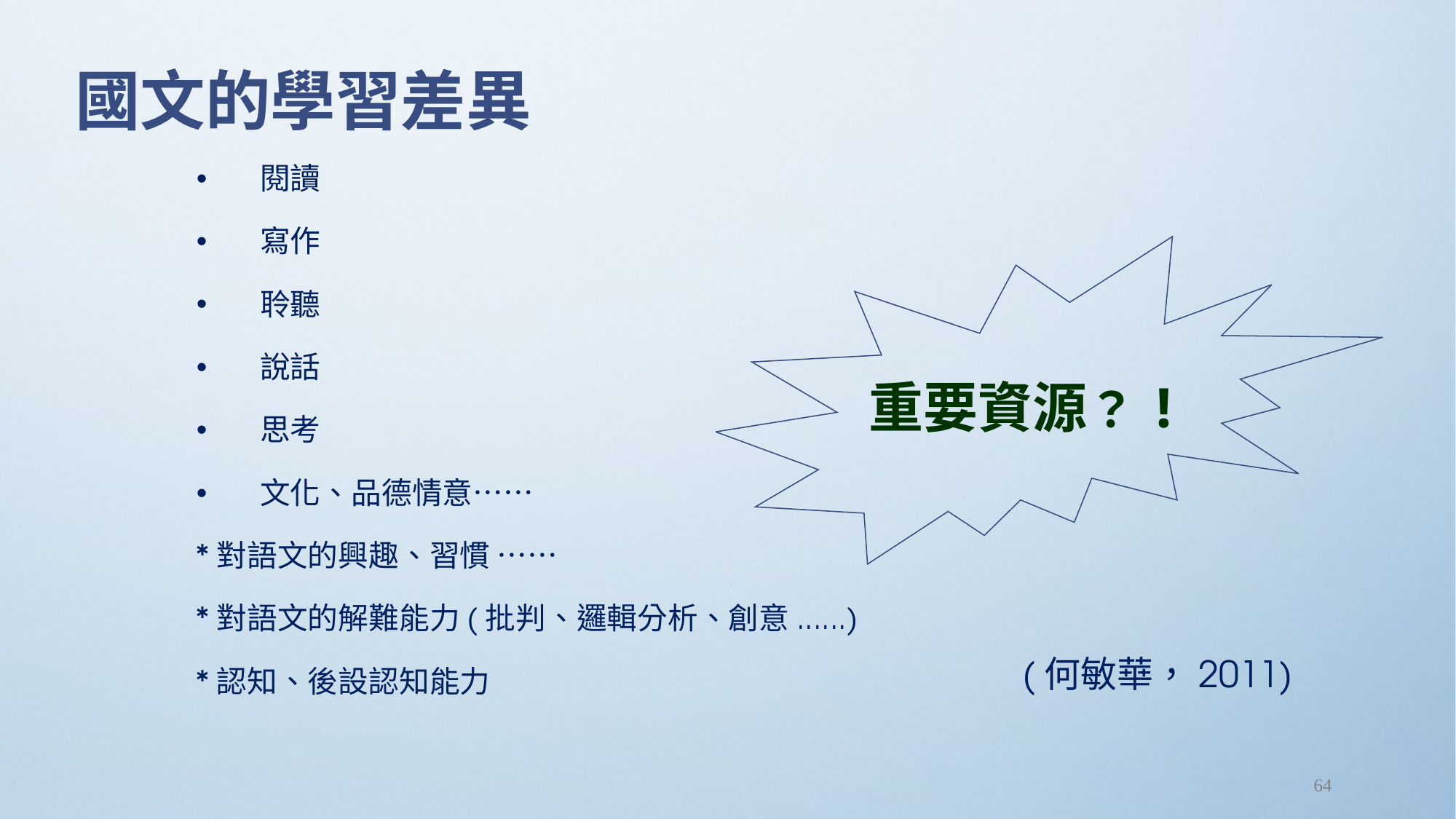

國文的學習差異
閱讀
寫作
聆聽
說話
思考
文化、品德情意……
*對語文的興趣、習慣 ……
*對語文的解難能力(批判、邏輯分析、創意......)
*認知、後設認知能力
重要資源？!
(何敏華，2011)
64